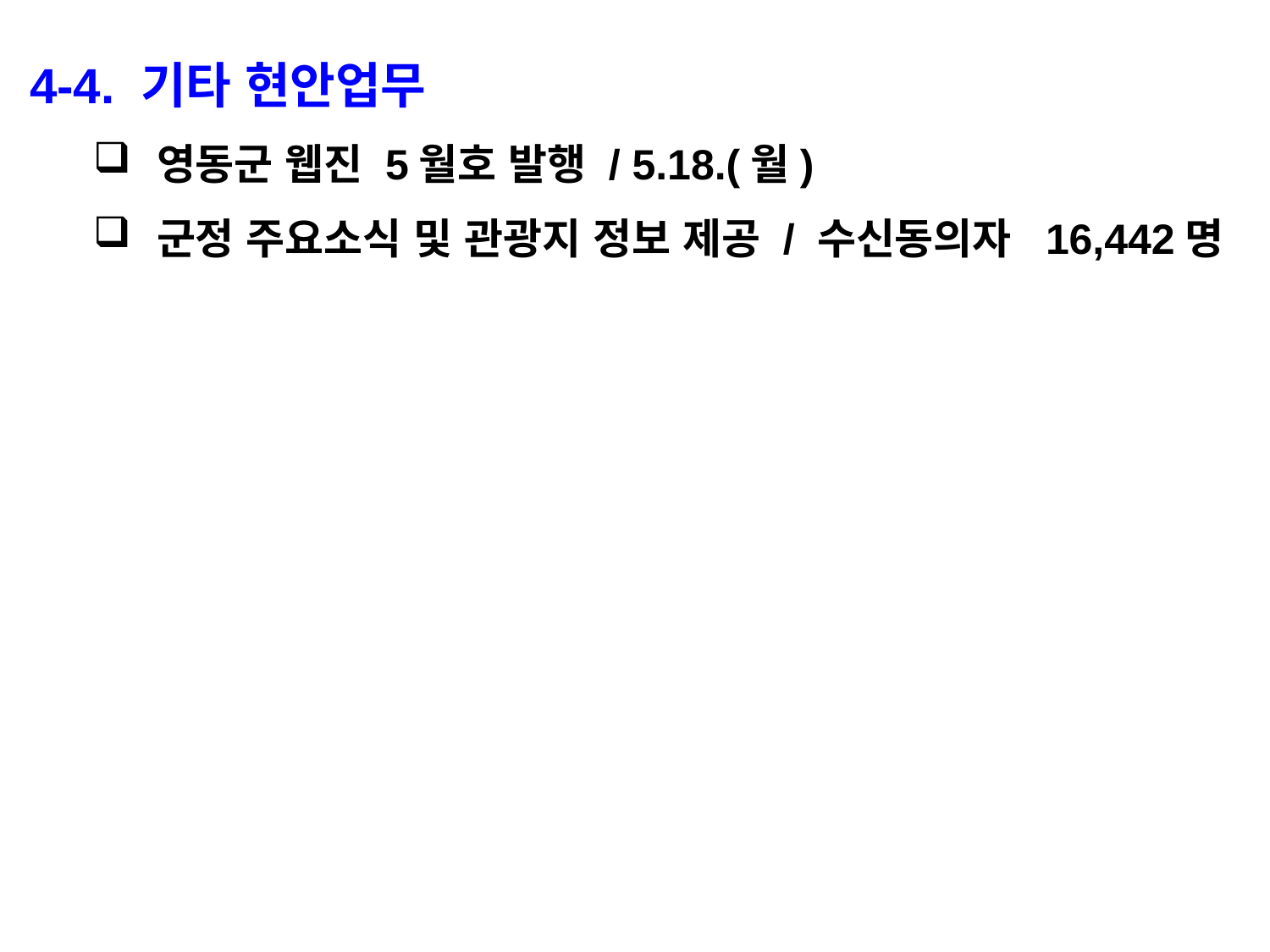

4-4. 기타 현안업무
영동군 웹진 5월호 발행 / 5.18.(월)
군정 주요소식 및 관광지 정보 제공 / 수신동의자  16,442명